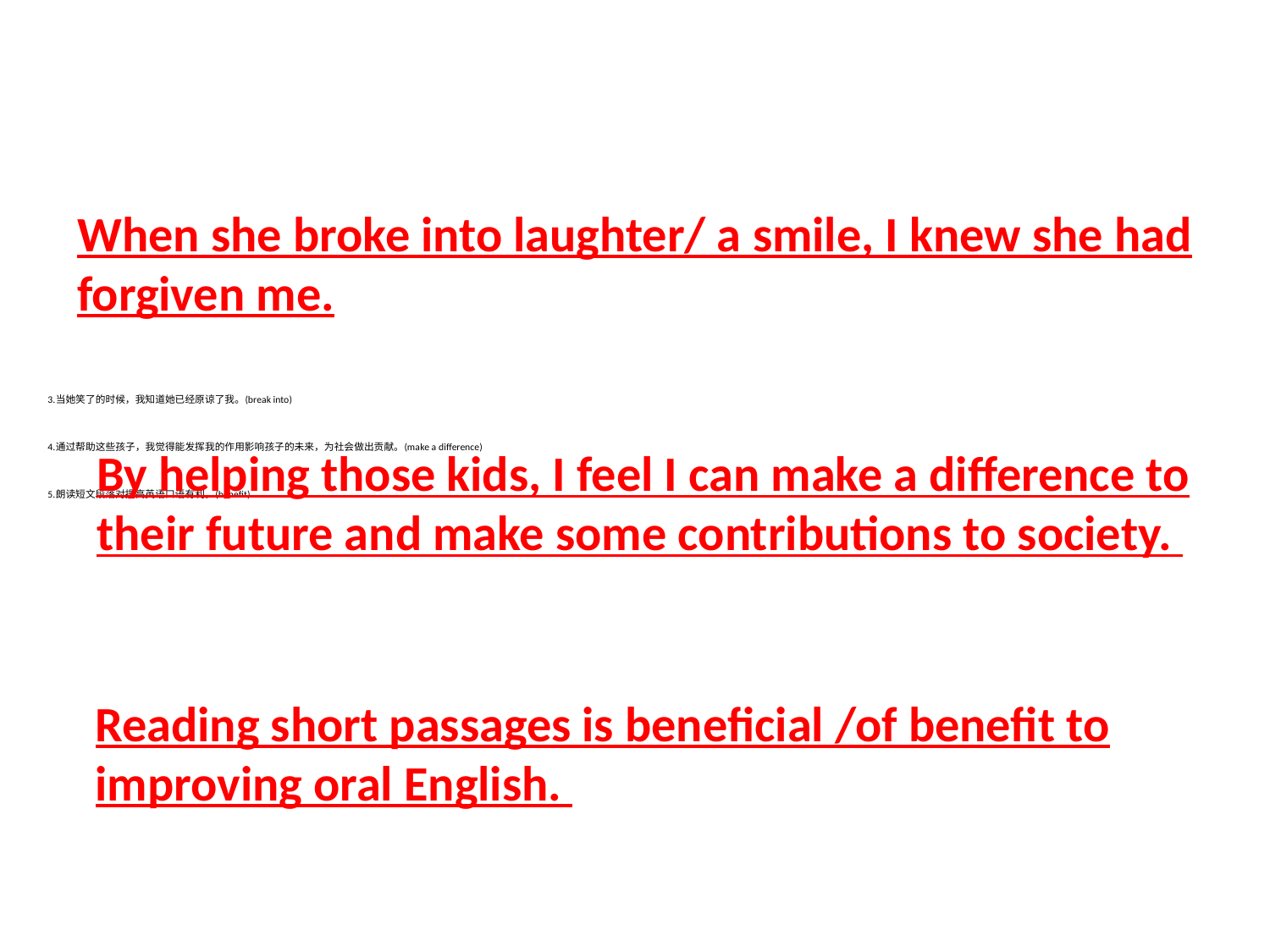

When she broke into laughter/ a smile, I knew she had forgiven me.
# 3.当她笑了的时候，我知道她已经原谅了我。(break into)
4.通过帮助这些孩子，我觉得能发挥我的作用影响孩子的未来，为社会做出贡献。(make a difference)
5.朗读短文段落对提高英语口语有利。(benefit)

By helping those kids, I feel I can make a difference to their future and make some contributions to society.
Reading short passages is beneficial /of benefit to improving oral English.